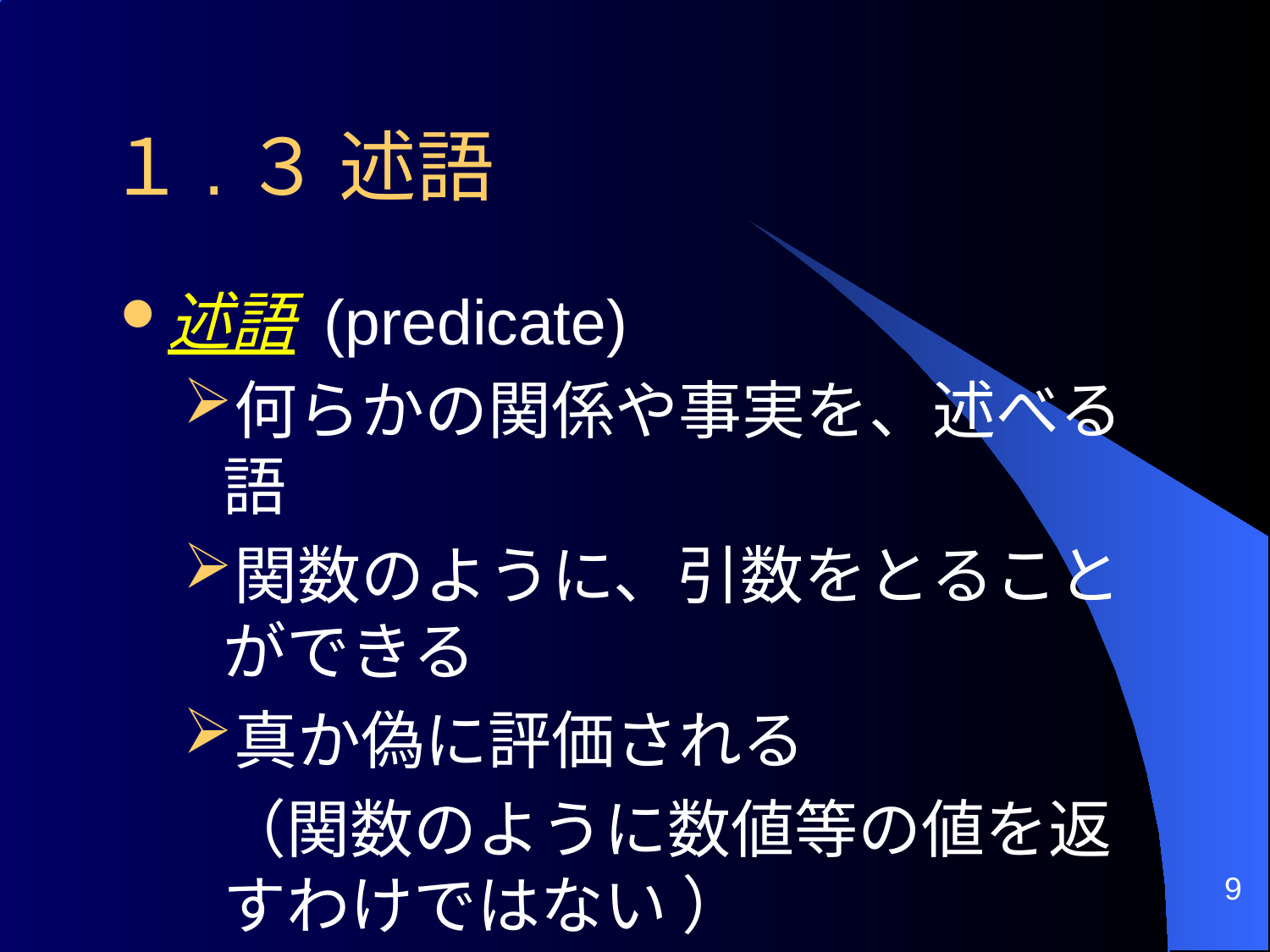

１.３ 述語
述語 (predicate)
何らかの関係や事実を、述べる語
関数のように、引数をとることができる
真か偽に評価される
	（関数のように数値等の値を返すわけではない ）
9